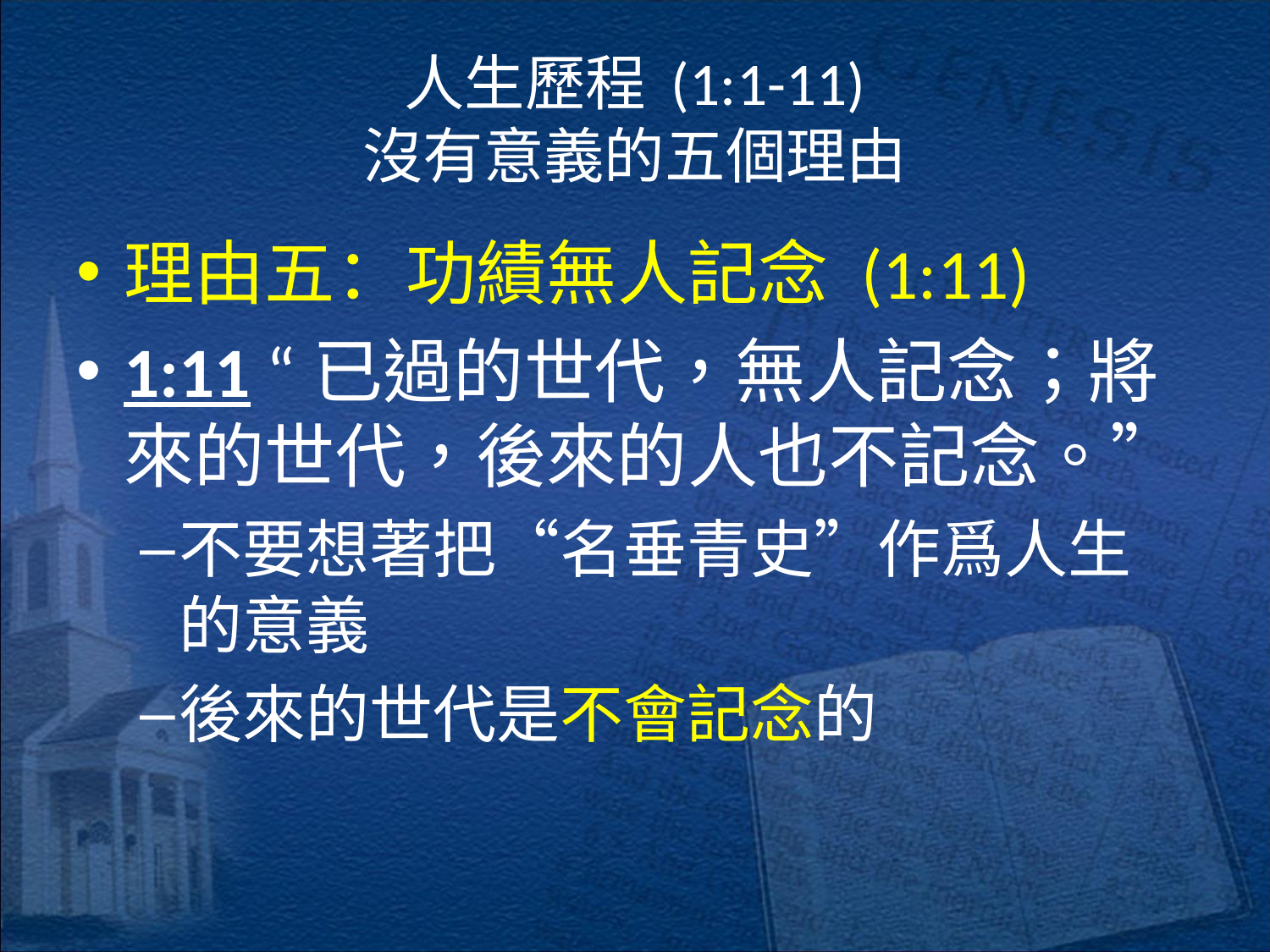

# 人生歷程 (1:1-11) 沒有意義的五個理由
理由五：功績無人記念 (1:11)
1:11 “已過的世代，無人記念；將來的世代，後來的人也不記念。”
不要想著把“名垂青史”作爲人生的意義
後來的世代是不會記念的